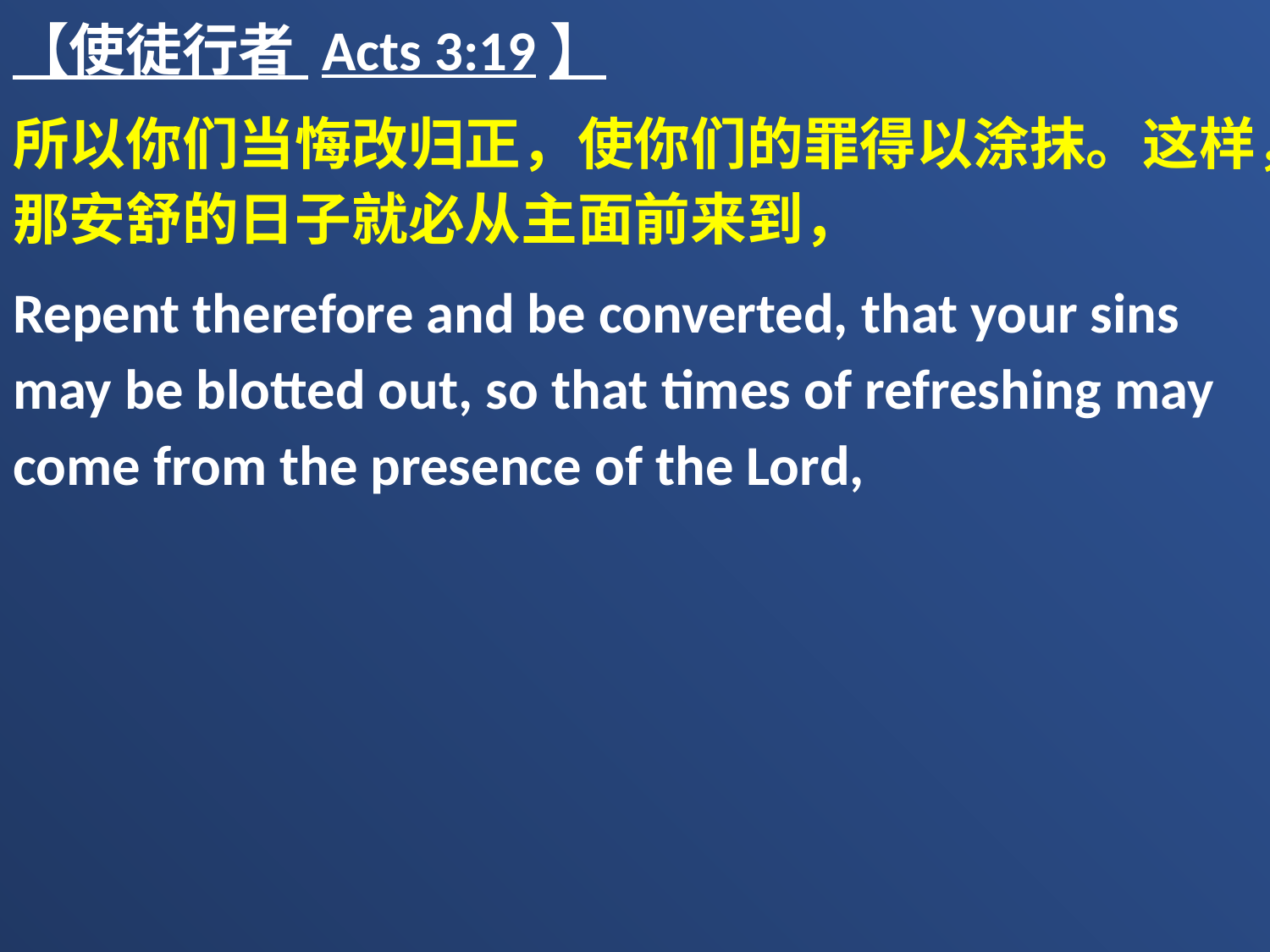

【使徒行者 Acts 3:19】
所以你们当悔改归正，使你们的罪得以涂抹。这样，那安舒的日子就必从主面前来到，
Repent therefore and be converted, that your sins may be blotted out, so that times of refreshing may come from the presence of the Lord,